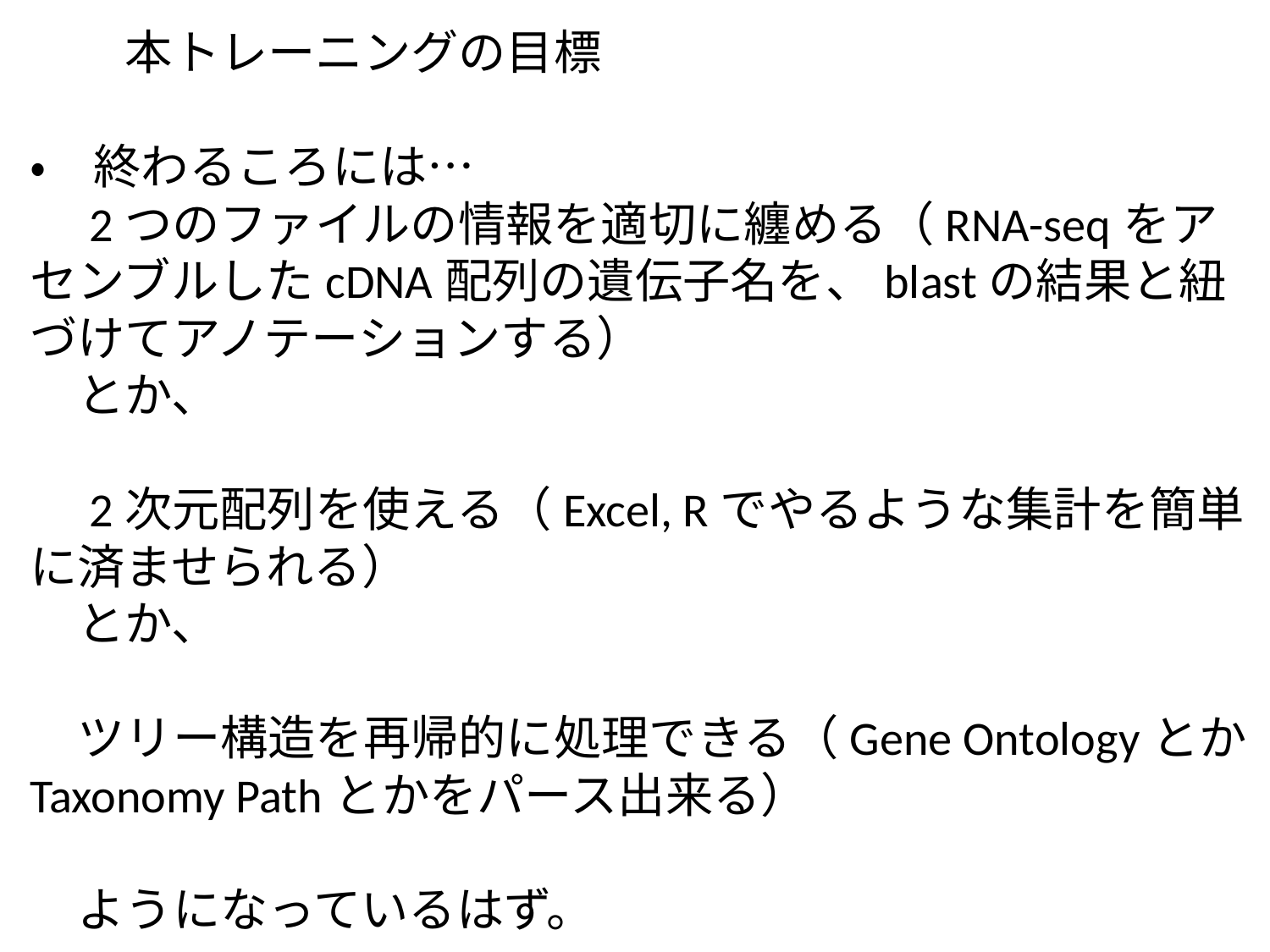

本トレーニングの目標

・　終わるころには…
　2つのファイルの情報を適切に纏める（RNA-seqをアセンブルしたcDNA配列の遺伝子名を、blastの結果と紐づけてアノテーションする）
　とか、

　2次元配列を使える（Excel, Rでやるような集計を簡単に済ませられる）
　とか、

　ツリー構造を再帰的に処理できる（Gene OntologyとかTaxonomy Pathとかをパース出来る）

　ようになっているはず。